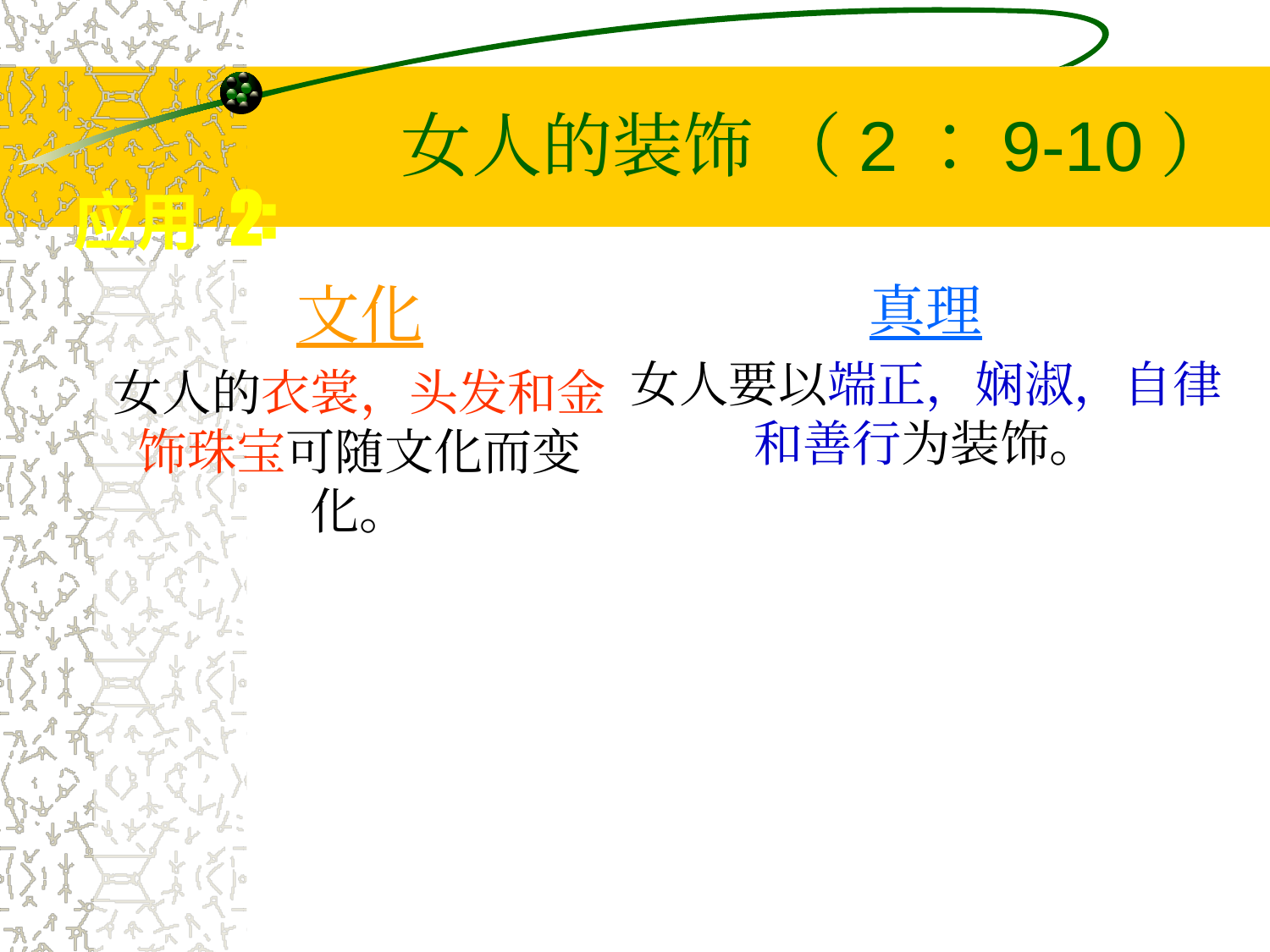

# 女人的装饰 （2：9-10）
应用 2:
文化
女人的衣裳，头发和金饰珠宝可随文化而变化。
真理
女人要以端正，娴淑，自律和善行为装饰。